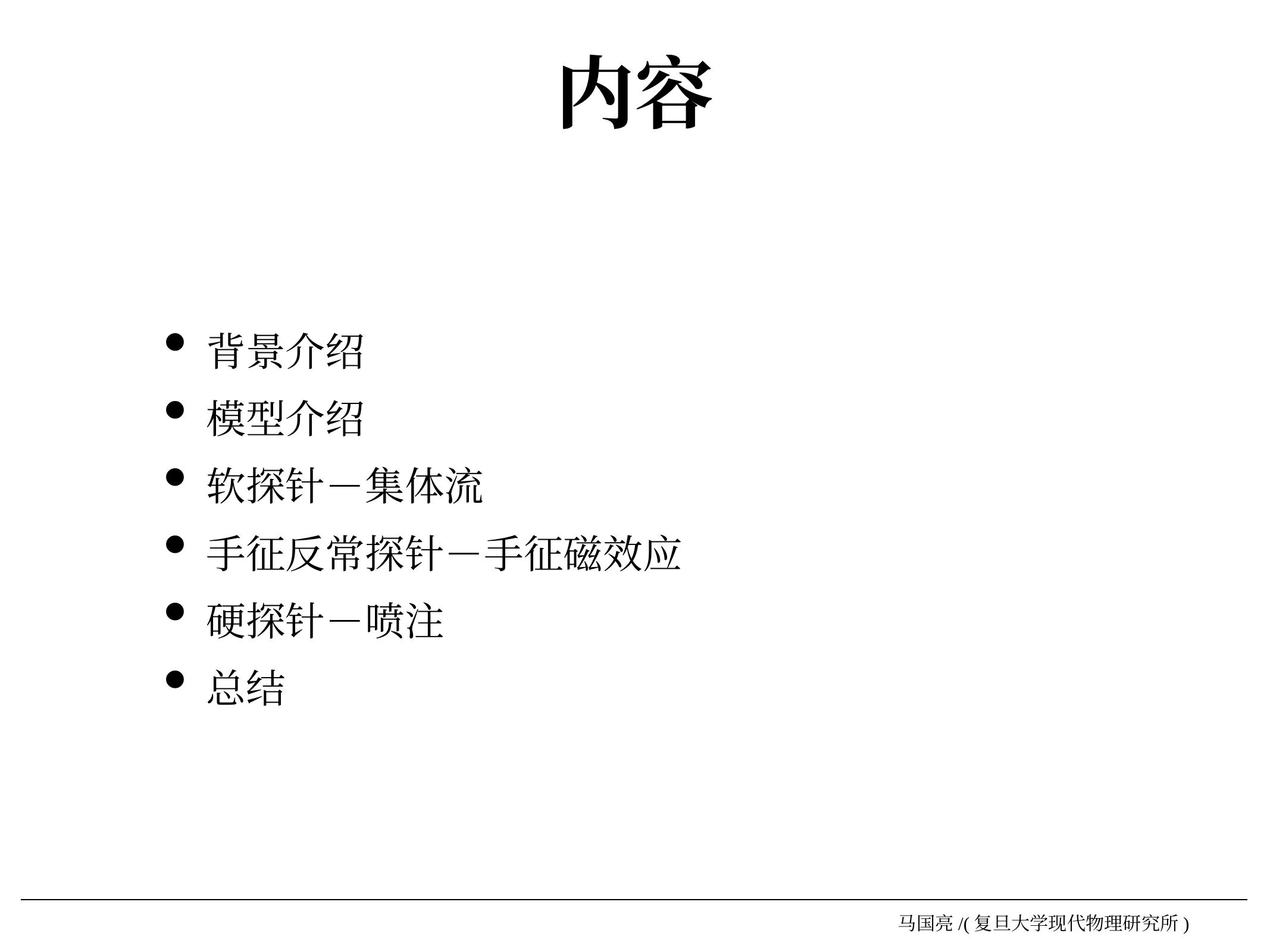

# 内容
背景介绍
模型介绍
软探针－集体流
手征反常探针－手征磁效应
硬探针－喷注
总结
2